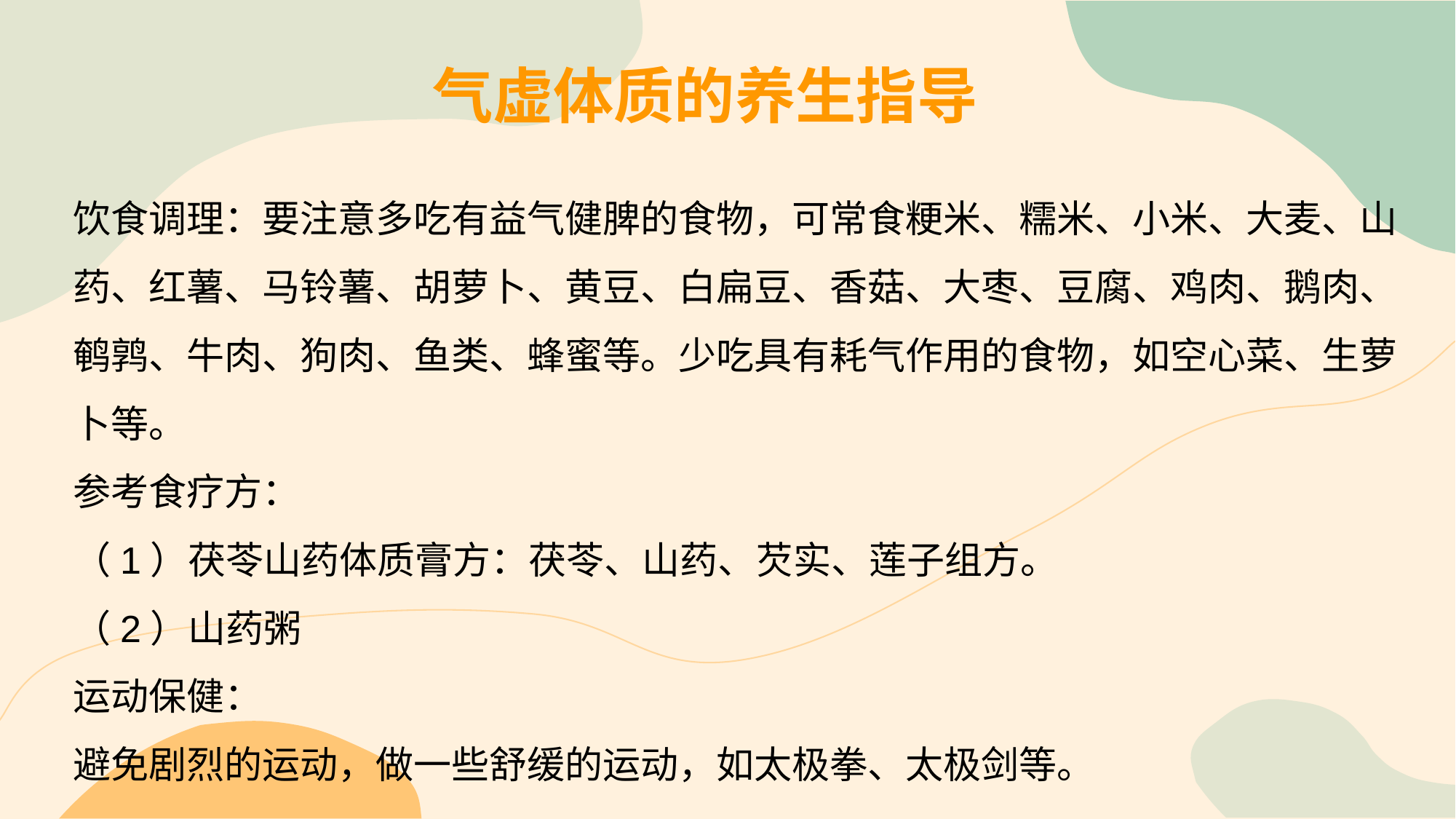

气虚体质的养生指导
饮食调理：要注意多吃有益气健脾的食物，可常食粳米、糯米、小米、大麦、山药、红薯、马铃薯、胡萝卜、黄豆、白扁豆、香菇、大枣、豆腐、鸡肉、鹅肉、鹌鹑、牛肉、狗肉、鱼类、蜂蜜等。少吃具有耗气作用的食物，如空心菜、生萝卜等。
参考食疗方：
（1）茯苓山药体质膏方：茯苓、山药、芡实、莲子组方。
（2）山药粥
运动保健：
避免剧烈的运动，做一些舒缓的运动，如太极拳、太极剑等。